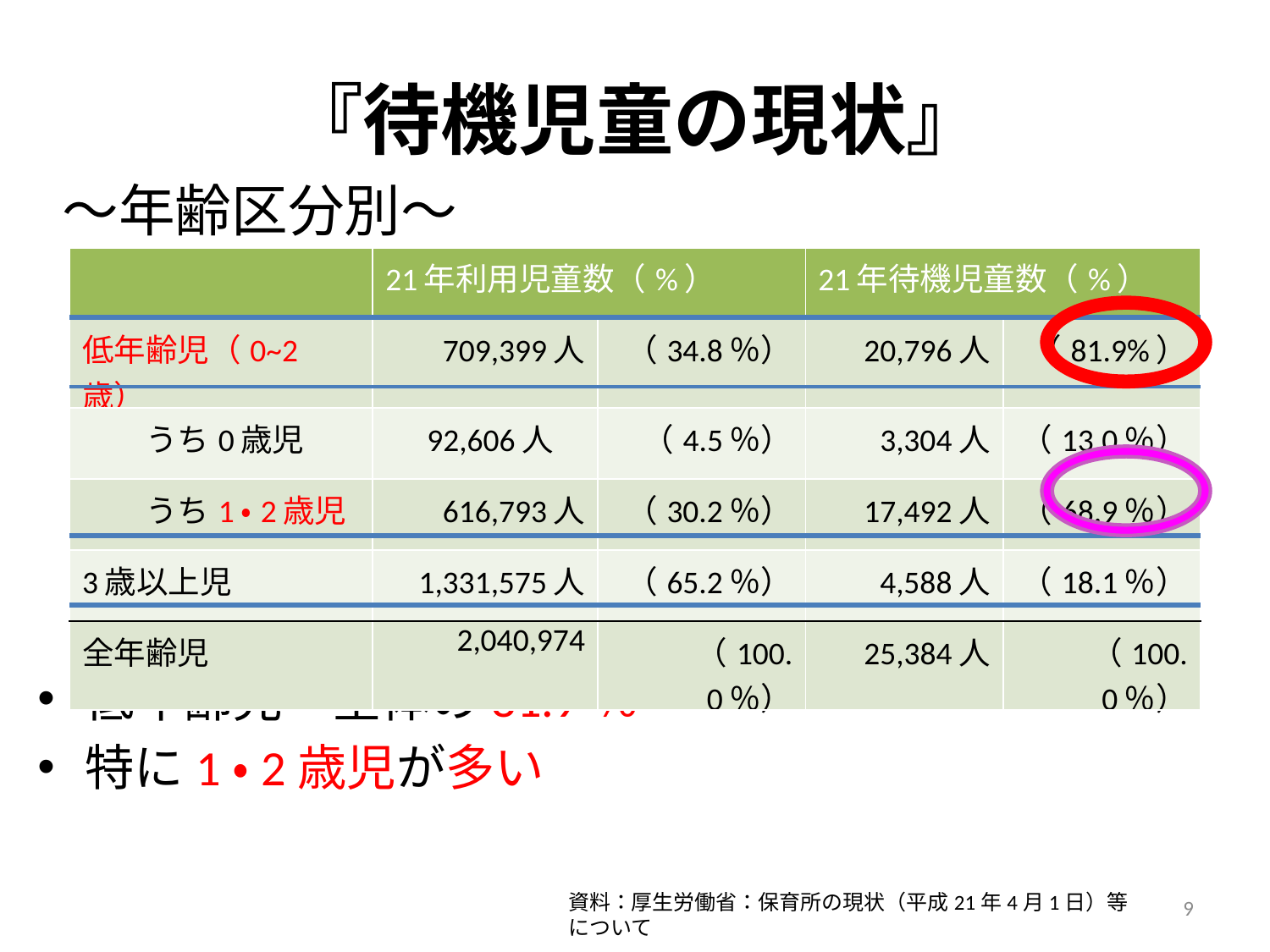

# 『待機児童の現状』
～年齢区分別～

低年齢児　全体の81.9％
特に1・2歳児が多い
|  | 21年利用児童数（%） |  | 21年待機児童数（%） |  |
| --- | --- | --- | --- | --- |
| 低年齢児（0~2歳） | 709,399人 | （34.8％） | 20,796人 | （81.9%） |
| うち0歳児 | 92,606人 | （4.5％） | 3,304人 | （13.0％） |
| うち1・2歳児 | 616,793人 | （30.2％） | 17,492人 | （68.9％） |
| 3歳以上児 | 1,331,575人 | （65.2％） | 4,588人 | （18.1％） |
| 全年齢児 | 2,040,974 | （100.0％） | 25,384人 | （100.0％） |

9
資料：厚生労働省：保育所の現状（平成21年4月1日）等について